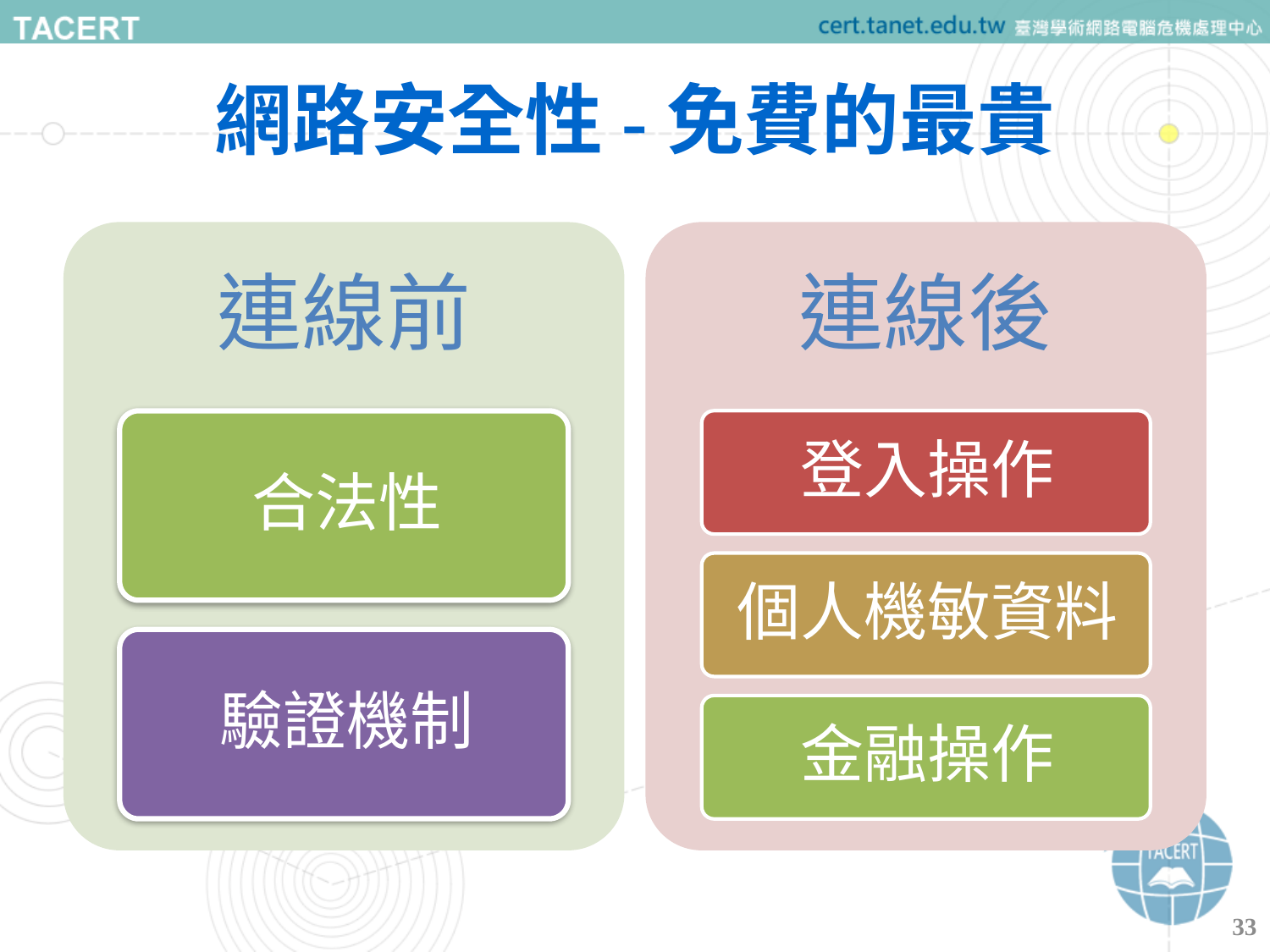

# 網路安全性-免費的最貴
連線前
合法性
驗證機制
連線後
登入操作
個人機敏資料
金融操作
33